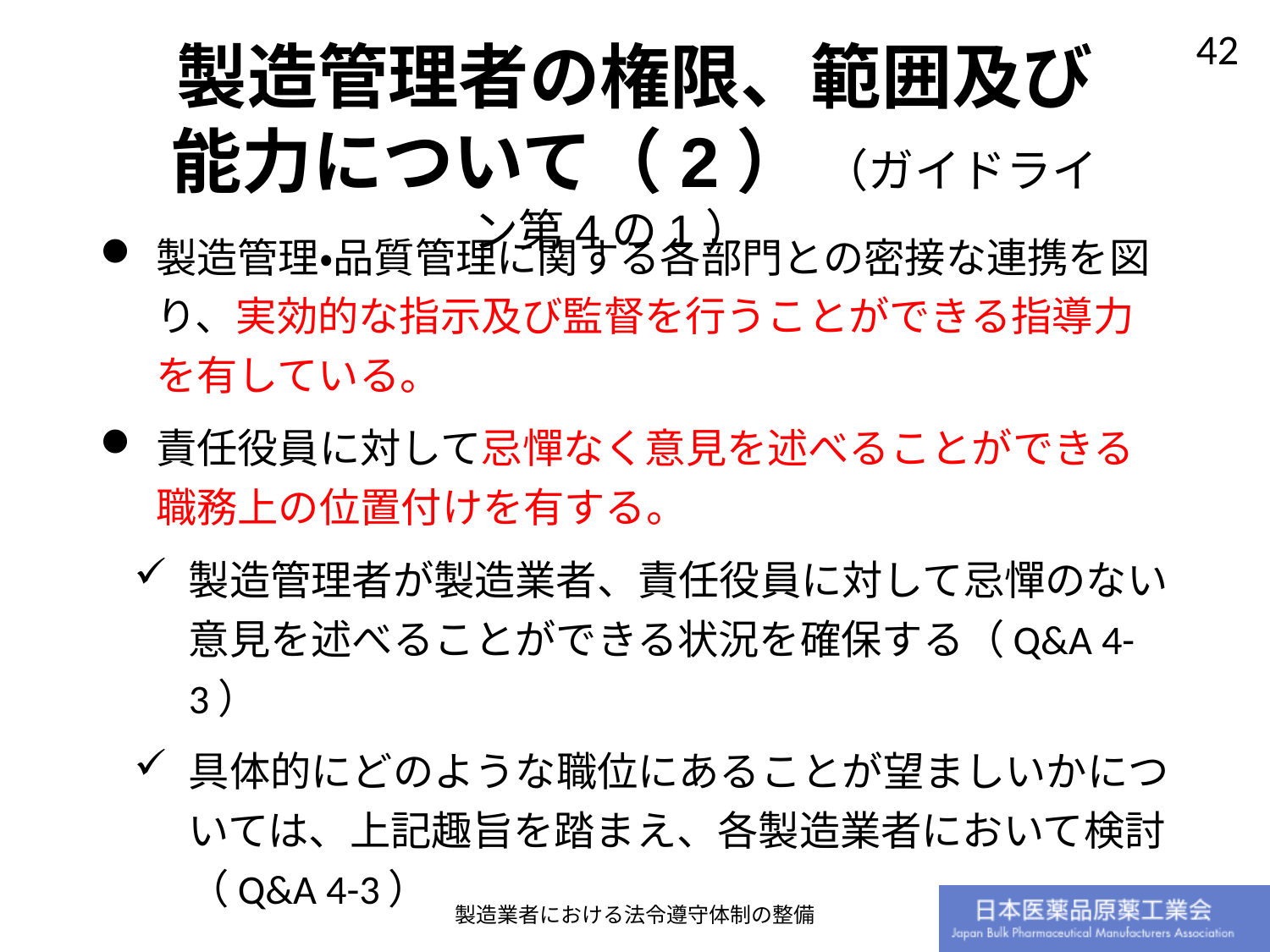

製造管理者の権限、範囲及び能力について（2） （ガイドライン第4の1）
製造管理・品質管理に関する各部門との密接な連携を図り、実効的な指示及び監督を行うことができる指導力を有している。
責任役員に対して忌憚なく意見を述べることができる職務上の位置付けを有する。
製造管理者が製造業者、責任役員に対して忌憚のない意見を述べることができる状況を確保する（Q&A 4-3）
具体的にどのような職位にあることが望ましいかについては、上記趣旨を踏まえ、各製造業者において検討 （Q&A 4-3）
製造業者における法令遵守体制の整備